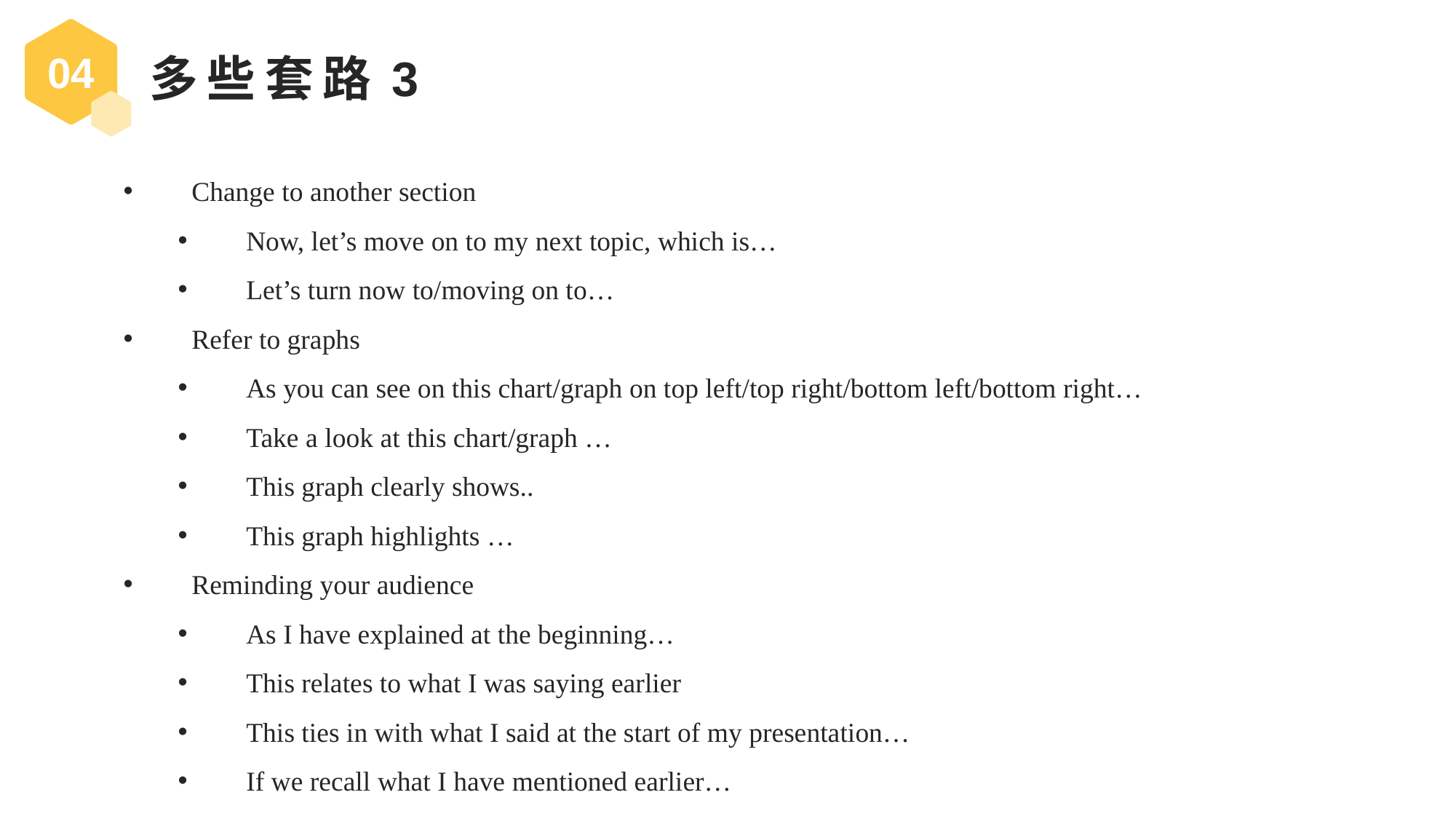

04
多些套路3

Change to another section
Now, let’s move on to my next topic, which is…
Let’s turn now to/moving on to…
Refer to graphs
As you can see on this chart/graph on top left/top right/bottom left/bottom right…
Take a look at this chart/graph …
This graph clearly shows..
This graph highlights …
Reminding your audience
As I have explained at the beginning…
This relates to what I was saying earlier
This ties in with what I said at the start of my presentation…
If we recall what I have mentioned earlier…